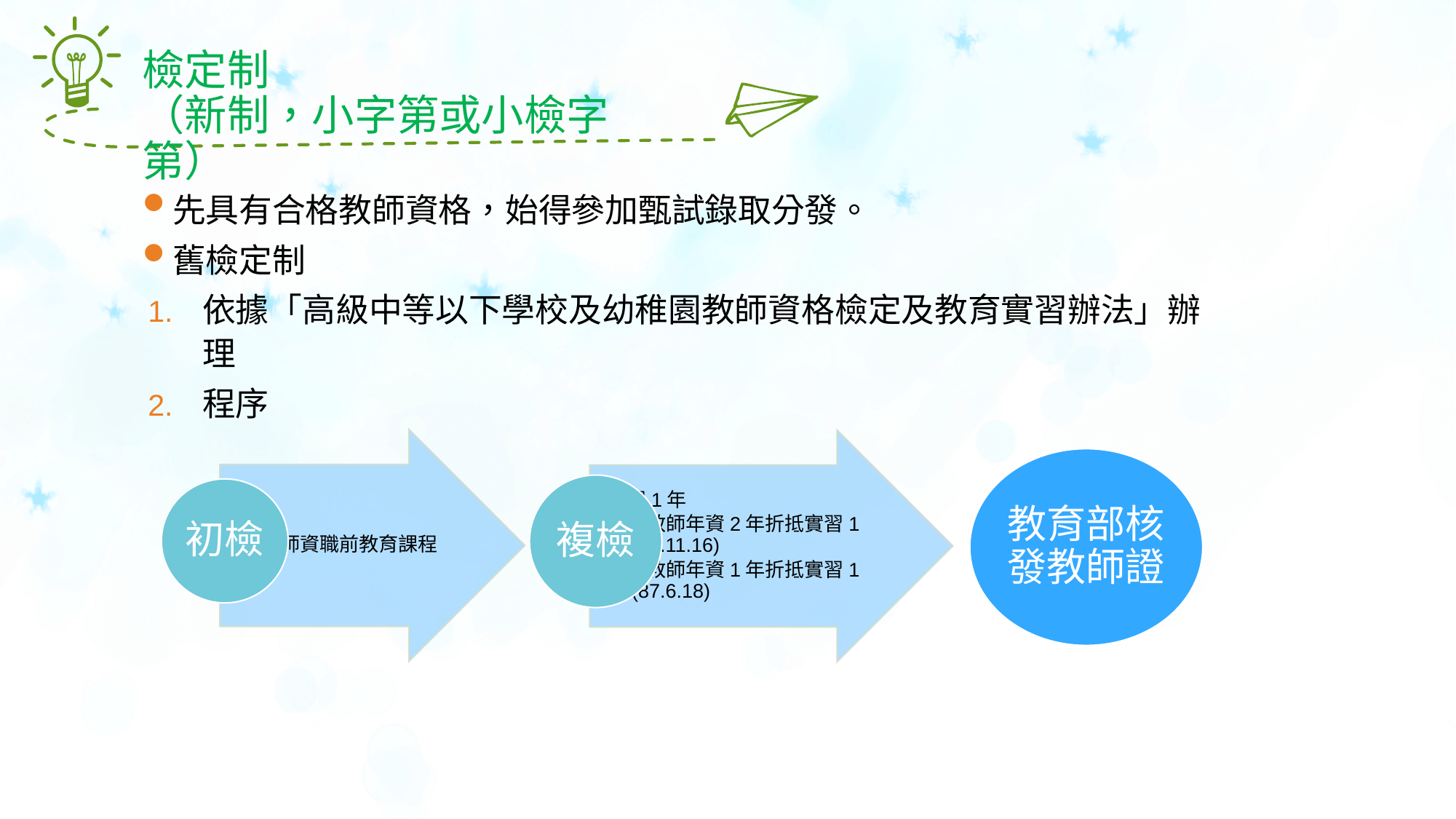

檢定制
（新制，小字第或小檢字第）
先具有合格教師資格，始得參加甄試錄取分發。
舊檢定制
依據「高級中等以下學校及幼稚園教師資格檢定及教育實習辦法」辦理
程序

  修畢師資職前教育課程
初檢
實習1年
代理教師年資2年折抵實習1年(84.11.16)
代理教師年資1年折抵實習1年(87.6.18)
複檢
教育部核發教師證